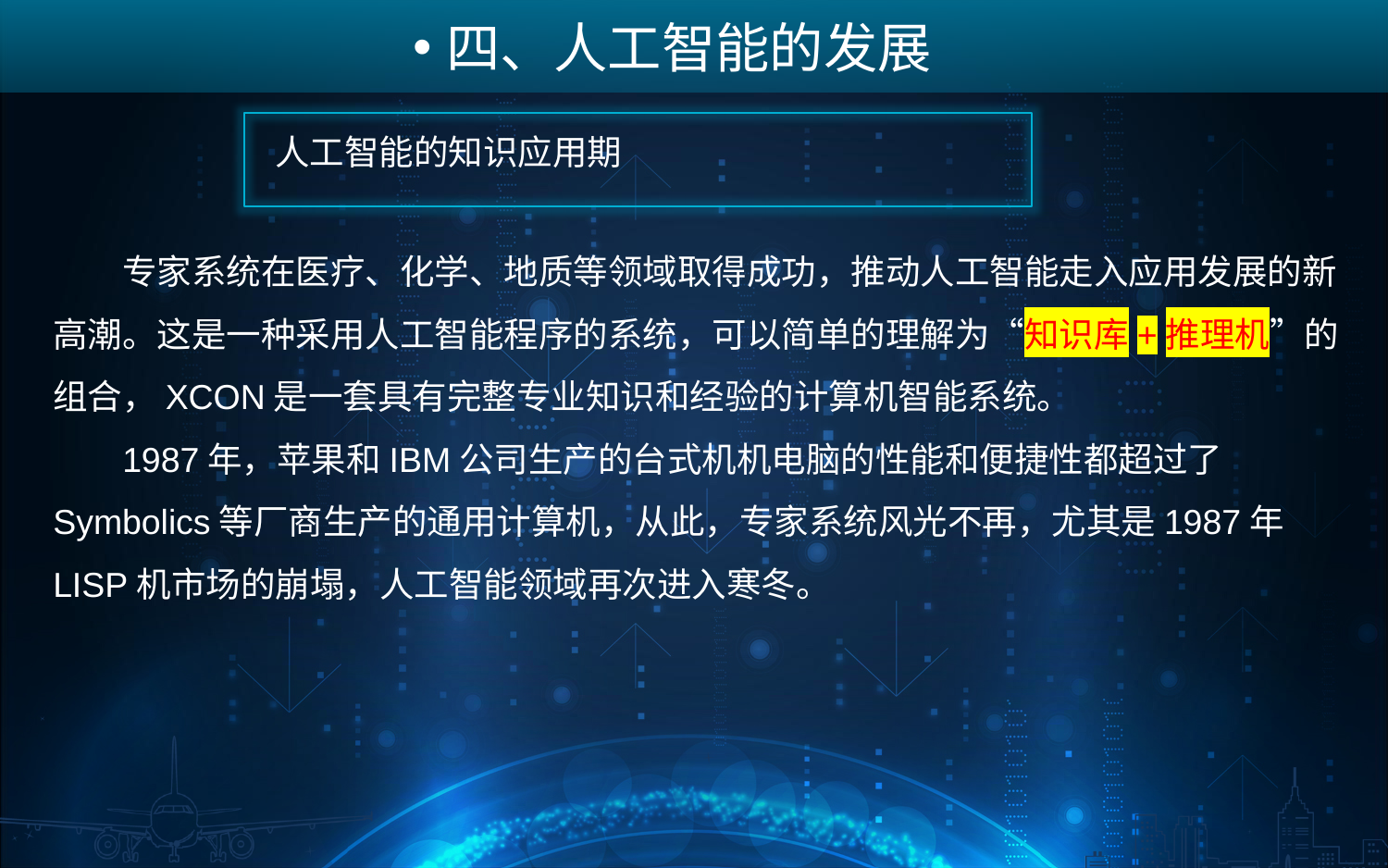

四、人工智能的发展

3.

人工智能的知识应用期

专家系统在医疗、化学、地质等领域取得成功，推动人工智能走入应用发展的新高潮。这是一种采用人工智能程序的系统，可以简单的理解为“知识库+推理机”的组合，XCON是一套具有完整专业知识和经验的计算机智能系统。
1987年，苹果和IBM公司生产的台式机机电脑的性能和便捷性都超过了Symbolics等厂商生产的通用计算机，从此，专家系统风光不再，尤其是1987年LISP机市场的崩塌，人工智能领域再次进入寒冬。